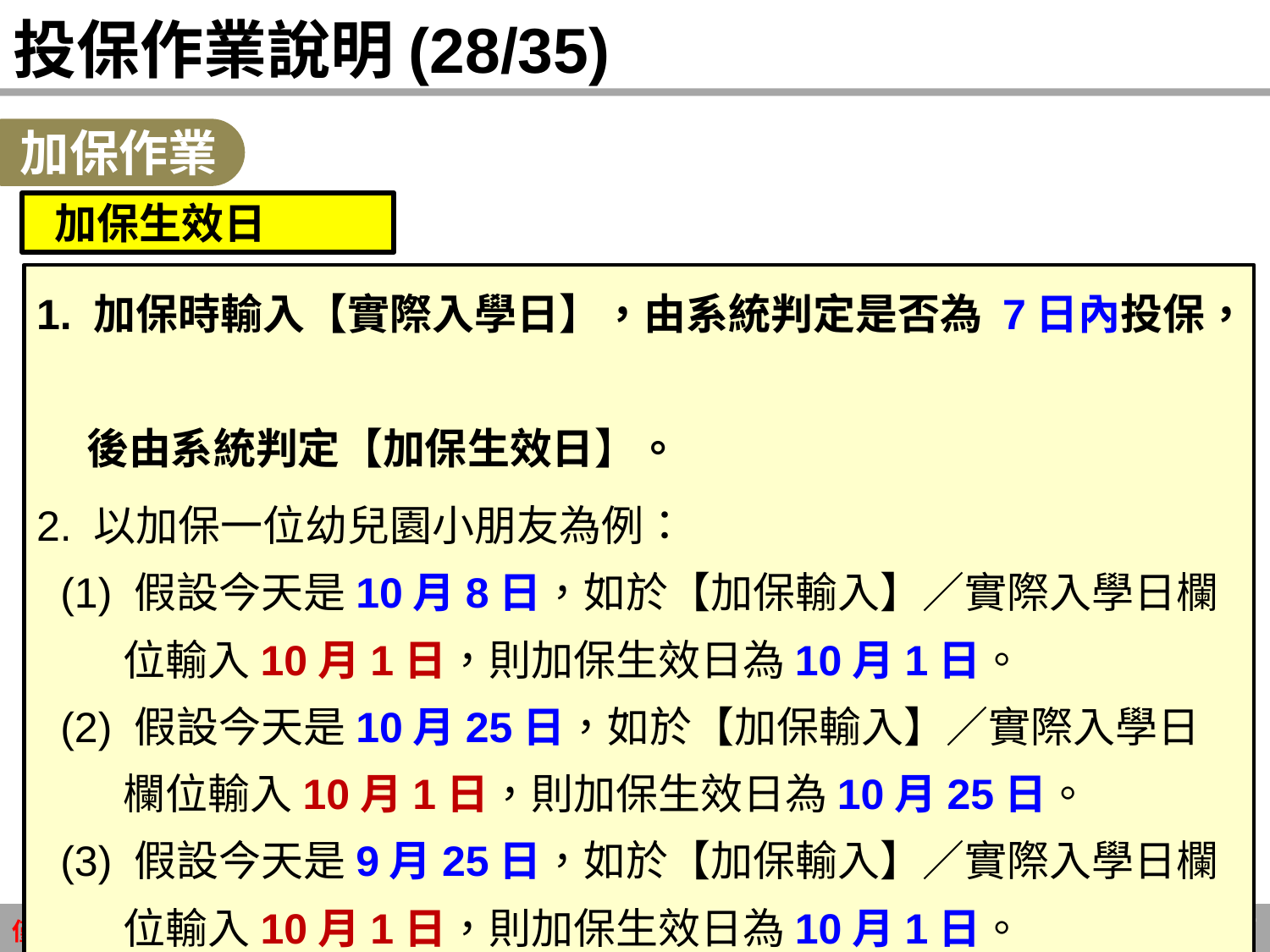

# 投保作業說明(28/35)
加保作業

 加保生效日
1. 加保時輸入【實際入學日】，由系統判定是否為 7日內投保，
後由系統判定【加保生效日】。
2. 以加保一位幼兒園小朋友為例：
  (1) 假設今天是10月8日，如於【加保輸入】／實際入學日欄位輸入10月1日，則加保生效日為10月1日。
  (2) 假設今天是10月25日，如於【加保輸入】／實際入學日欄位輸入10月1日，則加保生效日為10月25日。
  (3) 假設今天是9月25日，如於【加保輸入】／實際入學日欄位輸入10月1日，則加保生效日為10月1日。
67